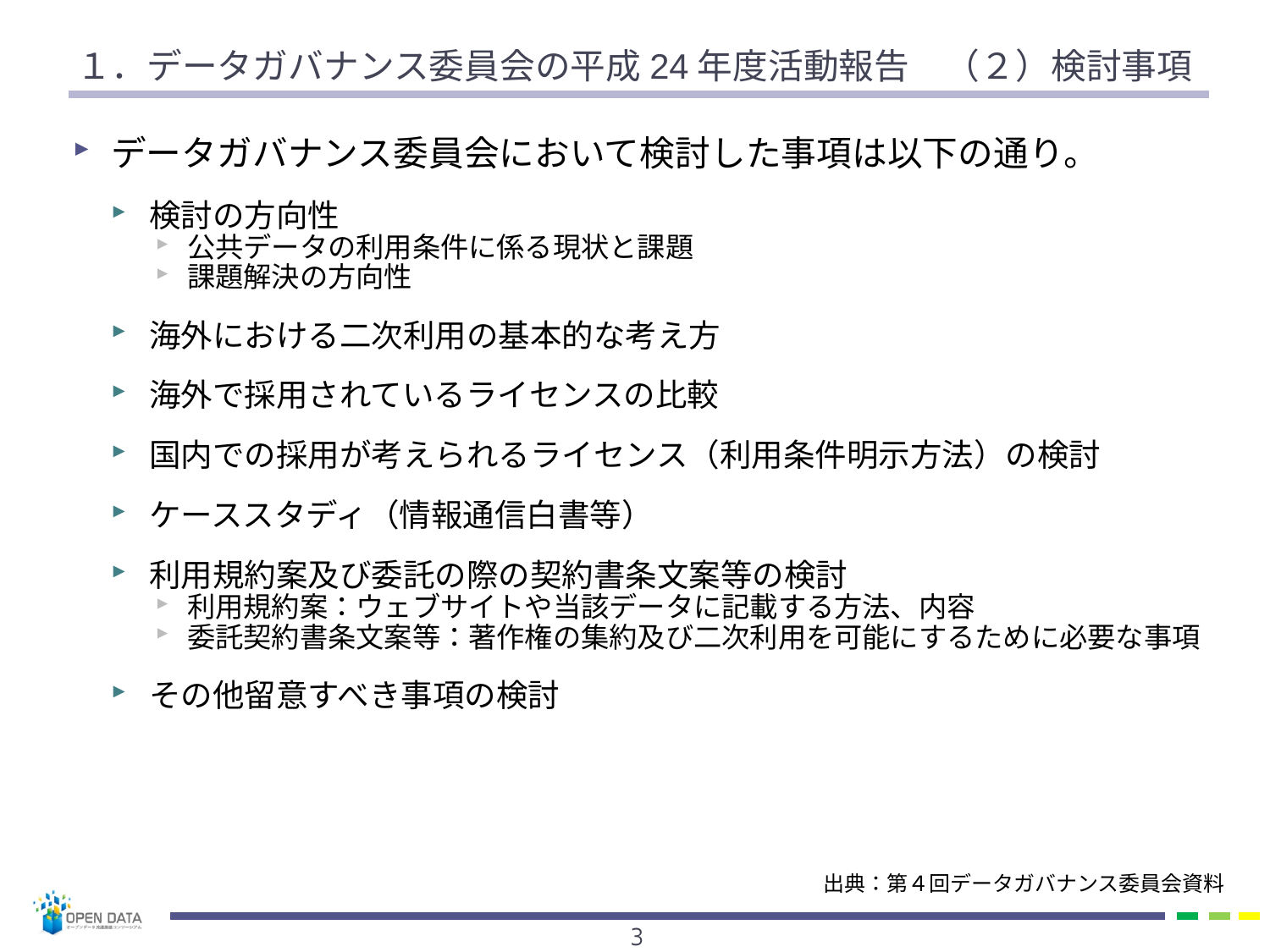

# １．データガバナンス委員会の平成24年度活動報告　（２）検討事項
データガバナンス委員会において検討した事項は以下の通り。

検討の方向性
公共データの利用条件に係る現状と課題
課題解決の方向性

海外における二次利用の基本的な考え方

海外で採用されているライセンスの比較

国内での採用が考えられるライセンス（利用条件明示方法）の検討

ケーススタディ（情報通信白書等）

利用規約案及び委託の際の契約書条文案等の検討
利用規約案：ウェブサイトや当該データに記載する方法、内容
委託契約書条文案等：著作権の集約及び二次利用を可能にするために必要な事項

その他留意すべき事項の検討
出典：第４回データガバナンス委員会資料
3